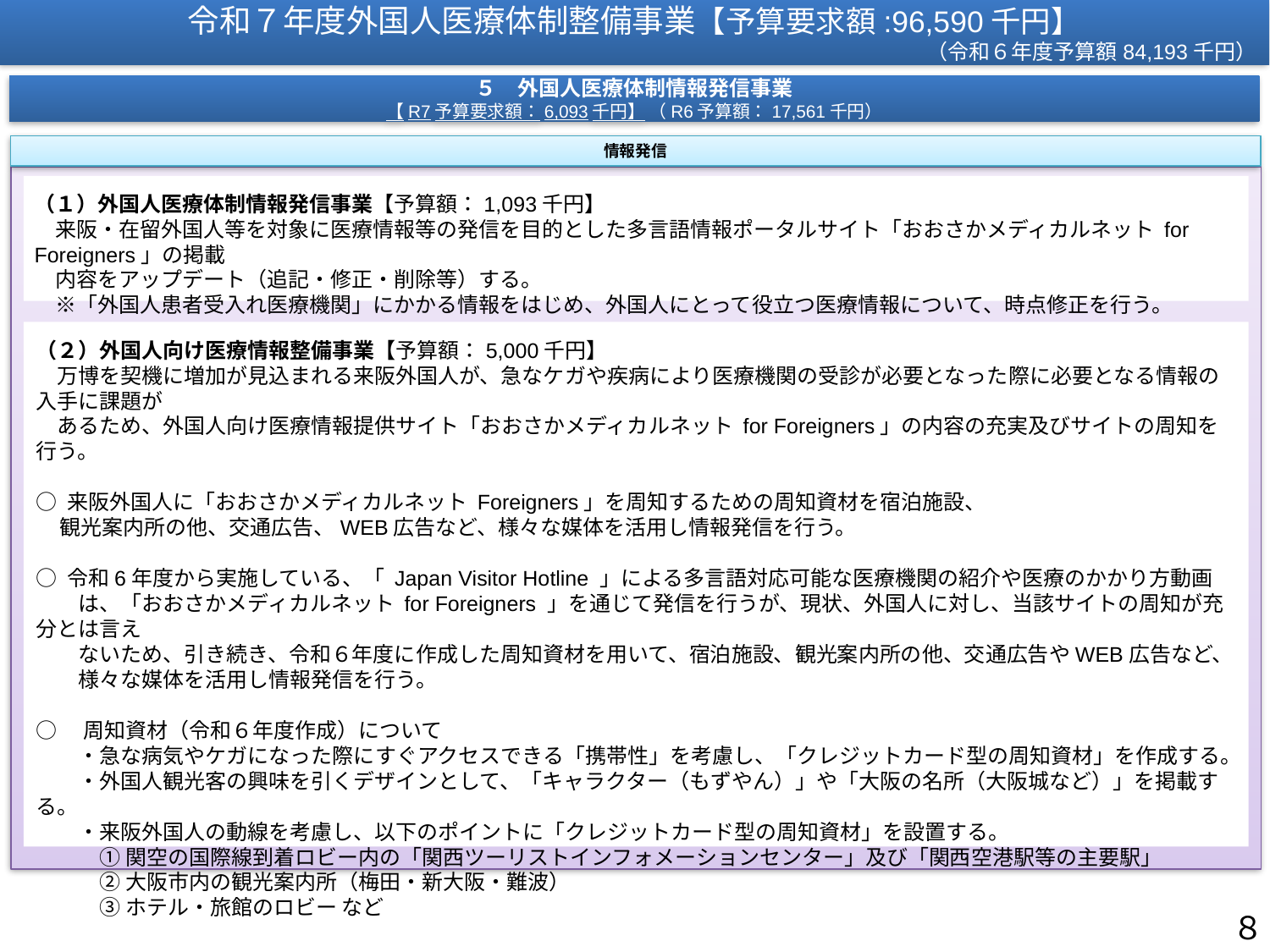

令和７年度外国人医療体制整備事業【予算要求額:96,590千円】
　　　　　　　　　　　　　　　　　　　　　　　　　　　　　　　　　　　　　　　　　　　（令和６年度予算額84,193千円）
５　外国人医療体制情報発信事業
【R7予算要求額：6,093千円】 （R6予算額：17,561千円）

情報発信
（１）外国人医療体制情報発信事業【予算額：1,093千円】
　来阪・在留外国人等を対象に医療情報等の発信を目的とした多言語情報ポータルサイト「おおさかメディカルネット for Foreigners」の掲載
　内容をアップデート（追記・修正・削除等）する。
　※「外国人患者受入れ医療機関」にかかる情報をはじめ、外国人にとって役立つ医療情報について、時点修正を行う。

（２）外国人向け医療情報整備事業【予算額：5,000千円】
　万博を契機に増加が見込まれる来阪外国人が、急なケガや疾病により医療機関の受診が必要となった際に必要となる情報の入手に課題が
　あるため、外国人向け医療情報提供サイト「おおさかメディカルネット for Foreigners」の内容の充実及びサイトの周知を行う。

○ 来阪外国人に「おおさかメディカルネット Foreigners」を周知するための周知資材を宿泊施設、
    観光案内所の他、交通広告、WEB広告など、様々な媒体を活用し情報発信を行う。

○ 令和6年度から実施している、「 Japan Visitor Hotline 」による多言語対応可能な医療機関の紹介や医療のかかり方動画
　　は、「おおさかメディカルネット for Foreigners 」を通じて発信を行うが、現状、外国人に対し、当該サイトの周知が充分とは言え
　　ないため、引き続き、令和６年度に作成した周知資材を用いて、宿泊施設、観光案内所の他、交通広告やWEB広告など、
　　様々な媒体を活用し情報発信を行う。

○　周知資材（令和６年度作成）について
　　・急な病気やケガになった際にすぐアクセスできる「携帯性」を考慮し、「クレジットカード型の周知資材」を作成する。
　　・外国人観光客の興味を引くデザインとして、「キャラクター（もずやん）」や「大阪の名所（大阪城など）」を掲載する。
　　・来阪外国人の動線を考慮し、以下のポイントに「クレジットカード型の周知資材」を設置する。
　　　① 関空の国際線到着ロビー内の「関西ツーリストインフォメーションセンター」及び「関西空港駅等の主要駅」
　　　② 大阪市内の観光案内所（梅田・新大阪・難波）
　　　③ ホテル・旅館のロビー など

８